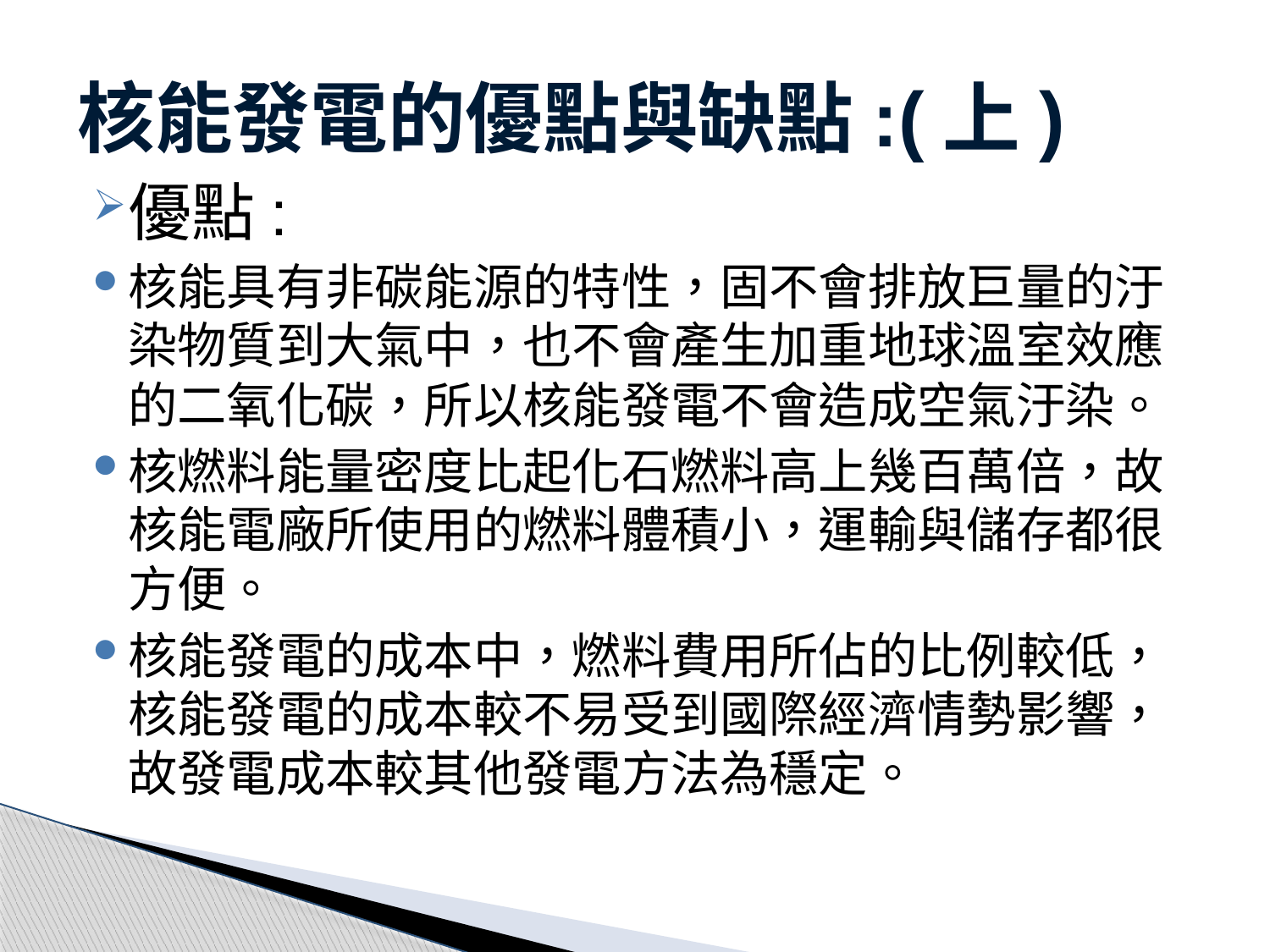

# 核能發電的優點與缺點:(上)
優點:
核能具有非碳能源的特性，固不會排放巨量的汙染物質到大氣中，也不會產生加重地球溫室效應的二氧化碳，所以核能發電不會造成空氣汙染。
核燃料能量密度比起化石燃料高上幾百萬倍，故核能電廠所使用的燃料體積小，運輸與儲存都很方便。
核能發電的成本中，燃料費用所佔的比例較低，核能發電的成本較不易受到國際經濟情勢影響，故發電成本較其他發電方法為穩定。